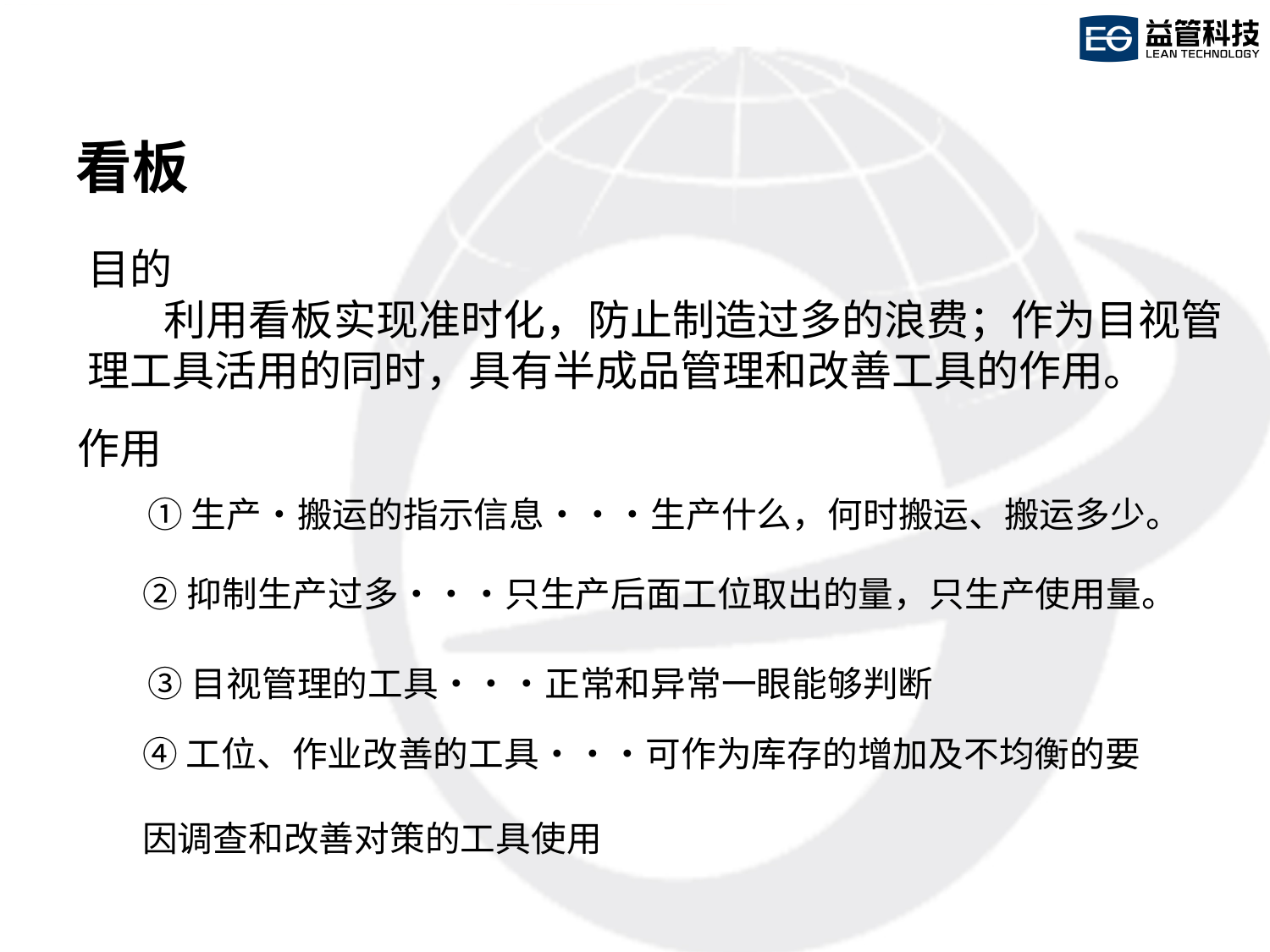

看板
目的
       利用看板实现准时化，防止制造过多的浪费；作为目视管理工具活用的同时，具有半成品管理和改善工具的作用。
作用
①生产・搬运的指示信息・・・生产什么，何时搬运、搬运多少。
  ②抑制生产过多・・・只生产后面工位取出的量，只生产使用量。
③目视管理的工具・・・正常和异常一眼能够判断
④工位、作业改善的工具・・・可作为库存的增加及不均衡的要

因调查和改善对策的工具使用